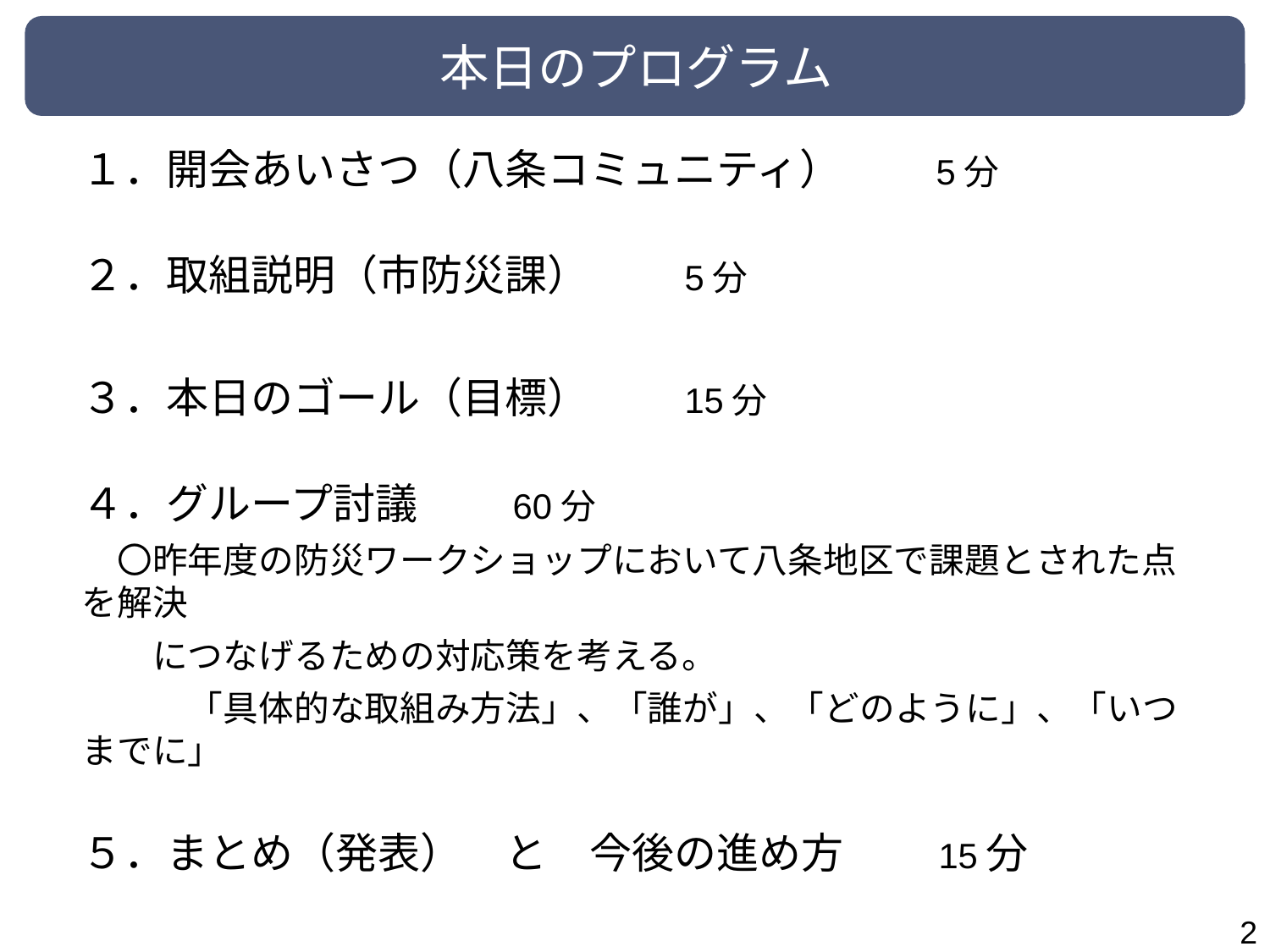

# 本日のプログラム
１．開会あいさつ（八条コミュニティ）　　5分

２．取組説明（市防災課）　　5分

３．本日のゴール（目標）　　15分

４．グループ討議　　60分
　〇昨年度の防災ワークショップにおいて八条地区で課題とされた点を解決
　　につなげるための対応策を考える。
　　　「具体的な取組み方法」、「誰が」、「どのように」、「いつまでに」

５．まとめ（発表）　と　今後の進め方　　15分

６．閉会　　5分
2